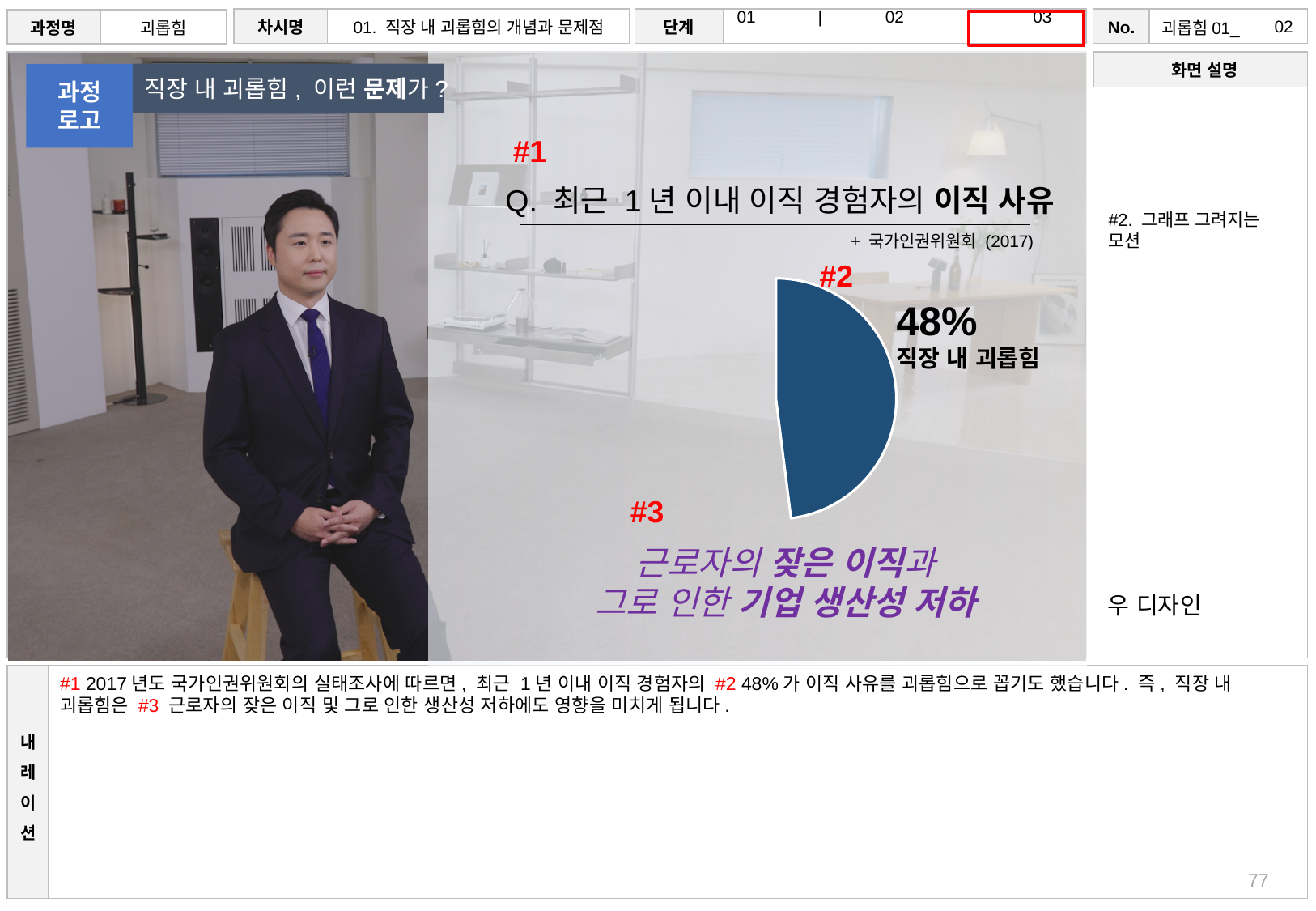

# 02
직장 내 괴롭힘, 이런 문제가?
과정
로고
#1
Q. 최근 1년 이내 이직 경험자의 이직 사유
#2. 그래프 그려지는 모션
+ 국가인권위원회 (2017)
#2

### Chart

| Category | 판매 |
|---|---|
| 1분기 | 48.0 |
| 2분기 | 52.0 |
48%
직장 내 괴롭힘
#3
근로자의 잦은 이직과
그로 인한 기업 생산성 저하
우 디자인
#1 2017년도 국가인권위원회의 실태조사에 따르면, 최근 1년 이내 이직 경험자의 #2 48%가 이직 사유를 괴롭힘으로 꼽기도 했습니다. 즉, 직장 내 괴롭힘은 #3 근로자의 잦은 이직 및 그로 인한 생산성 저하에도 영향을 미치게 됩니다.
77